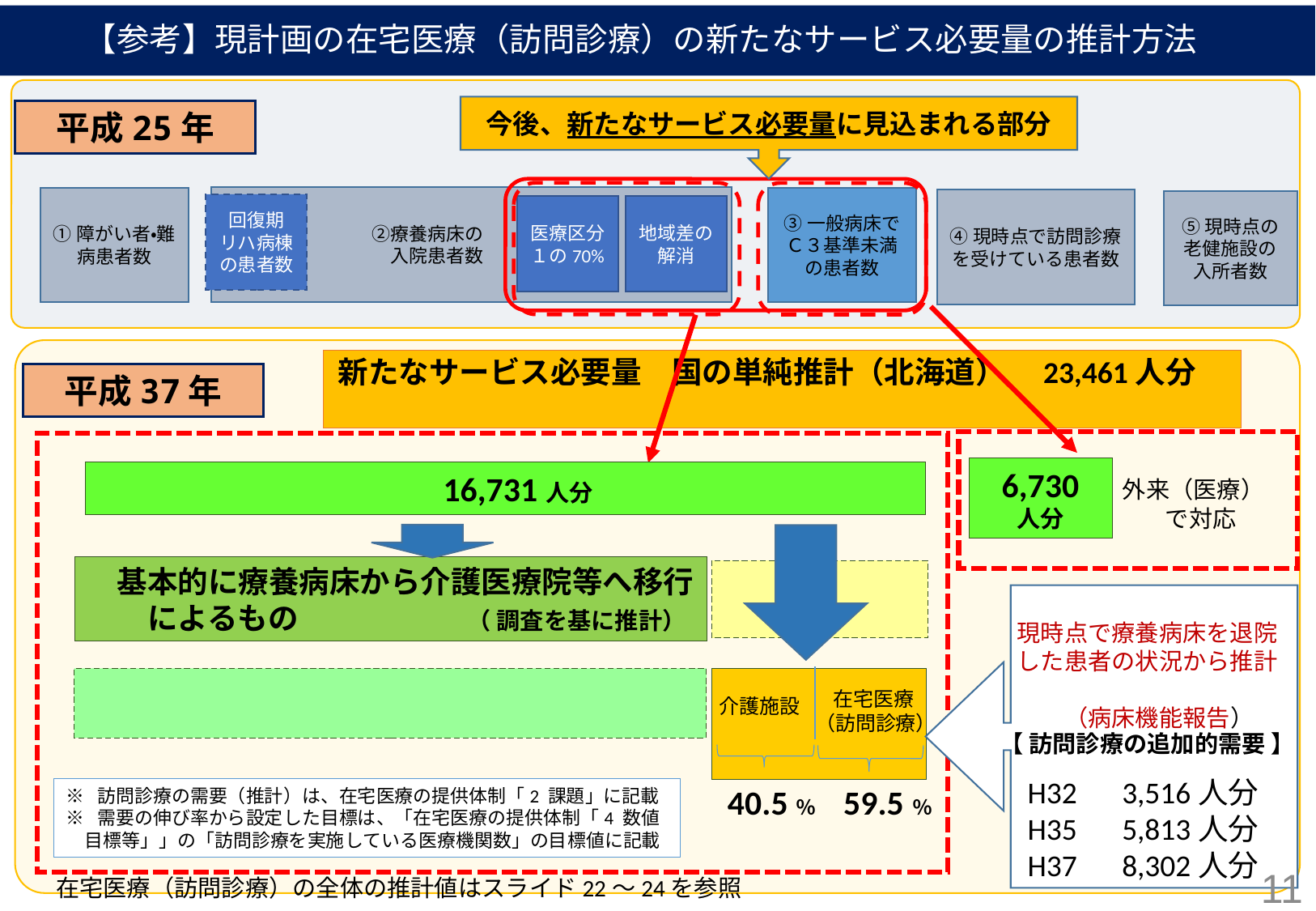

【参考】現計画の在宅医療（訪問診療）の新たなサービス必要量の推計方法

今後、新たなサービス必要量に見込まれる部分
平成25年
　　　　　　　　②療養病床の
　　　　　　　　　入院患者数
①障がい者・難病患者数
③一般病床でＣ３基準未満の患者数
④現時点で訪問診療を受けている患者数
⑤現時点の老健施設の入所者数
回復期
リハ病棟の患者数
医療区分１の70%
地域差の解消

新たなサービス必要量　国の単純推計（北海道）　23,461人分
平成37年

　　　　　外来（医療）
　　　　　　　 　で対応

6,730
人分
　　　　　　　　　　16,731人分

　基本的に療養病床から介護医療院等へ移行　○によるもの　　　　　　　　　　（ 調査を基に推計）

現時点で療養病床を退院した患者の状況から推計　　　　　　　　　　　　　（病床機能報告）

   在宅医療
（訪問診療）
介護施設

【 訪問診療の追加的需要 】

    H32　3,516人分
    H35　5,813人分
    H37　8,302人分
40.5％
59.5％
※  訪問診療の需要（推計）は、在宅医療の提供体制「2 課題」に記載
※  需要の伸び率から設定した目標は、「在宅医療の提供体制「4 数値
　目標等」」の「訪問診療を実施している医療機関数」の目標値に記載

11
在宅医療（訪問診療）の全体の推計値はスライド22～24を参照